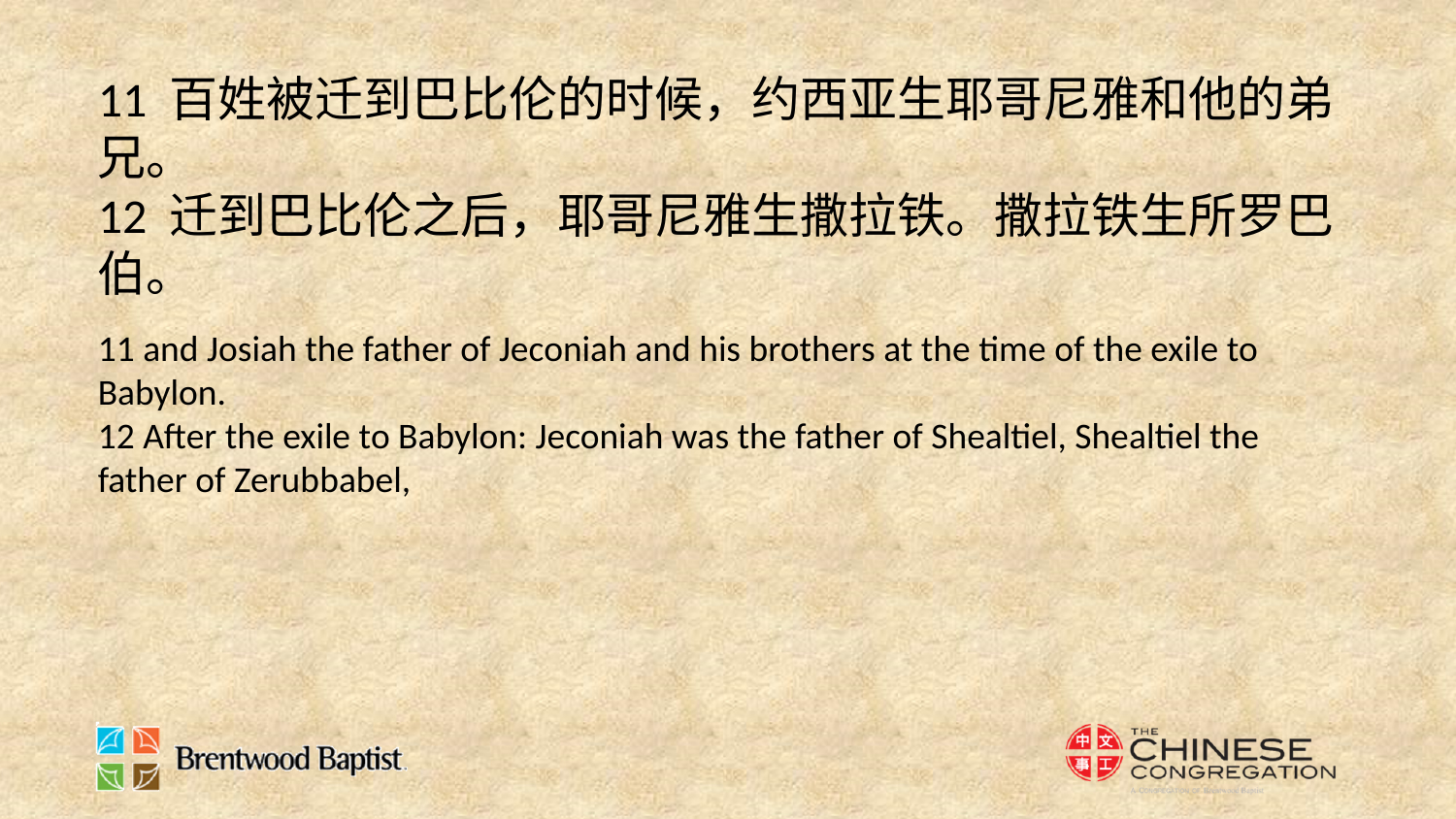

11 百姓被迁到巴比伦的时候，约西亚生耶哥尼雅和他的弟兄。
12 迁到巴比伦之后，耶哥尼雅生撒拉铁。撒拉铁生所罗巴伯。

11 and Josiah the father of Jeconiah and his brothers at the time of the exile to Babylon.
12 After the exile to Babylon: Jeconiah was the father of Shealtiel, Shealtiel the father of Zerubbabel,